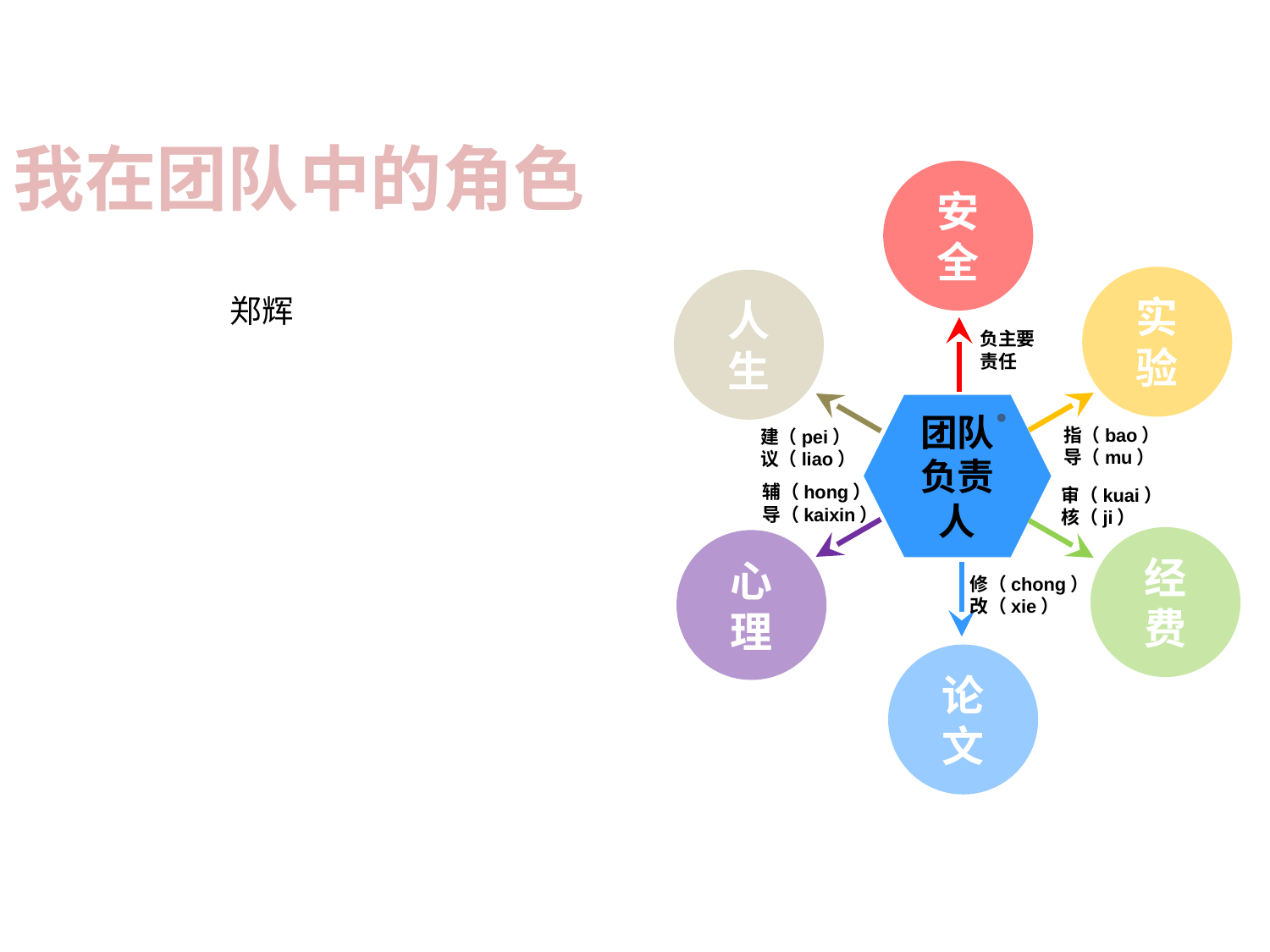

我在团队中的角色
安全
实验
人生
郑辉
负主要
责任
团队负责人

指（bao）
导（mu）
建（pei）
议（liao）
辅（hong）
导（kaixin）
审（kuai）
核（ji）
经费
心理
修（chong）
改（xie）
论文